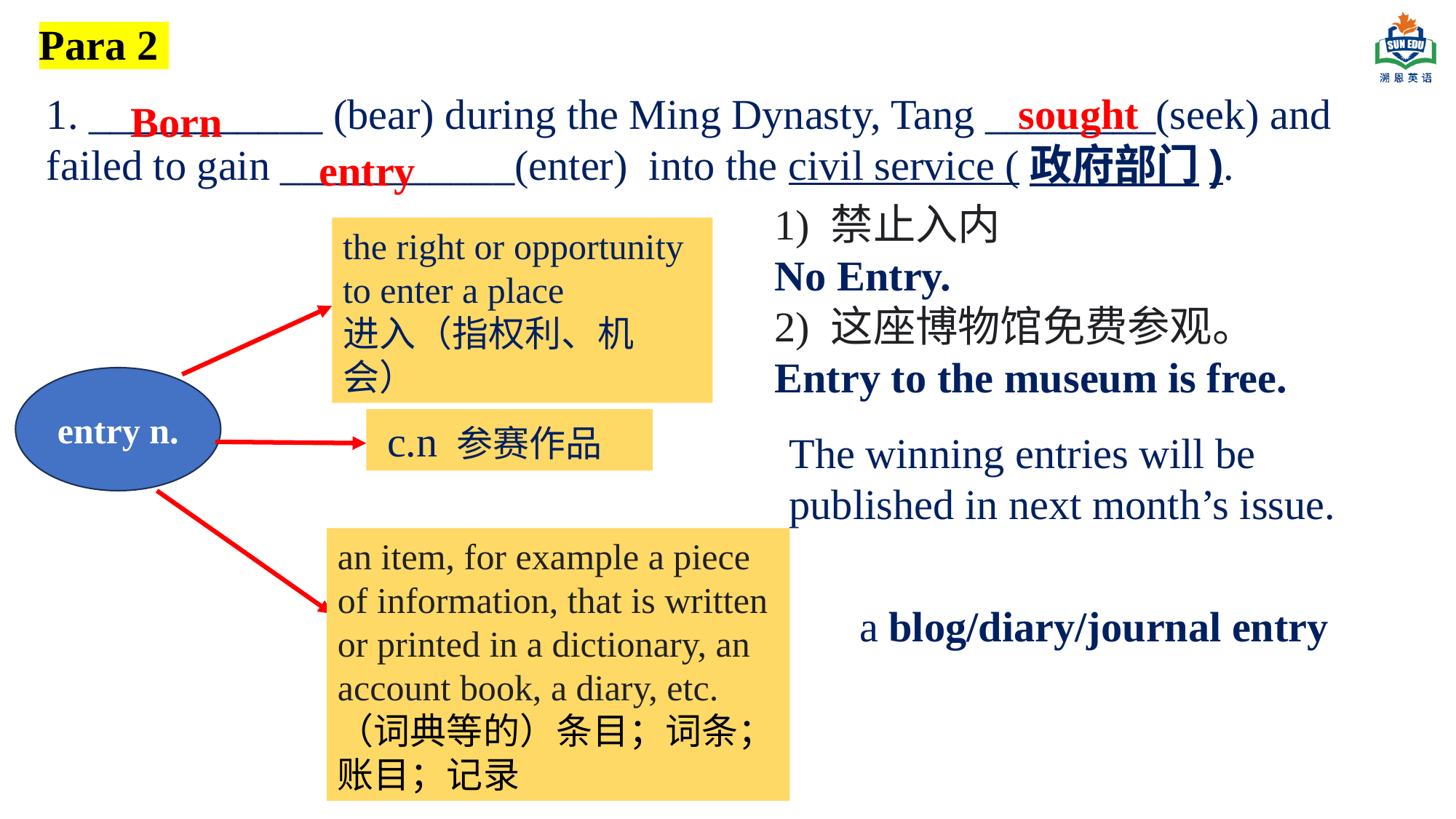

Para 2
1. ___________ (bear) during the Ming Dynasty, Tang ________(seek) and failed to gain ___________(enter)  into the civil service (政府部门).
 sought
Born
 entry
1) 禁止入内
No Entry.
2) 这座博物馆免费参观。
Entry to the museum is free.
the right or opportunity to enter a place
进入（指权利、机会）
entry n.
 c.n 参赛作品
The winning entries will be published in next month’s issue.
an item, for example a piece of information, that is written or printed in a dictionary, an account book, a diary, etc.（词典等的）条目；词条；账目；记录
a blog/diary/journal entry